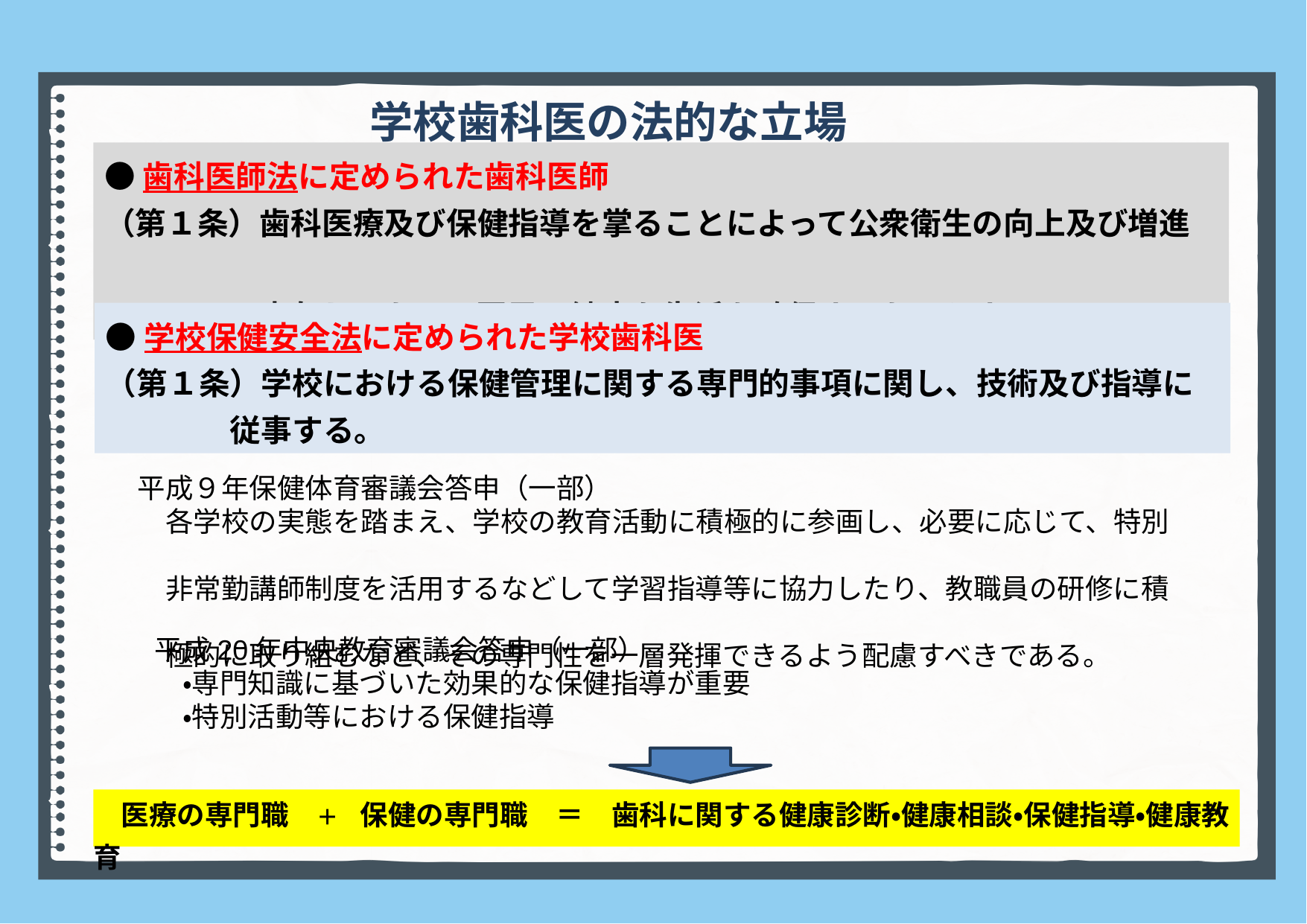

# 学校歯科医の法的な立場
●歯科医師法に定められた歯科医師
（第１条）歯科医療及び保健指導を掌ることによって公衆衛生の向上及び増進
　　　　に寄与し、もって国民の健康な生活を確保するものとする。
●学校保健安全法に定められた学校歯科医
（第１条）学校における保健管理に関する専門的事項に関し、技術及び指導に
　　　　従事する。
平成９年保健体育審議会答申（一部）
　各学校の実態を踏まえ、学校の教育活動に積極的に参画し、必要に応じて、特別
　非常勤講師制度を活用するなどして学習指導等に協力したり、教職員の研修に積
　極的に取り組むなど、その専門性を一層発揮できるよう配慮すべきである。
平成20年中央教育審議会答申（一部）
　・専門知識に基づいた効果的な保健指導が重要
　・特別活動等における保健指導

　医療の専門職　＋　保健の専門職　＝　歯科に関する健康診断・健康相談・保健指導・健康教育